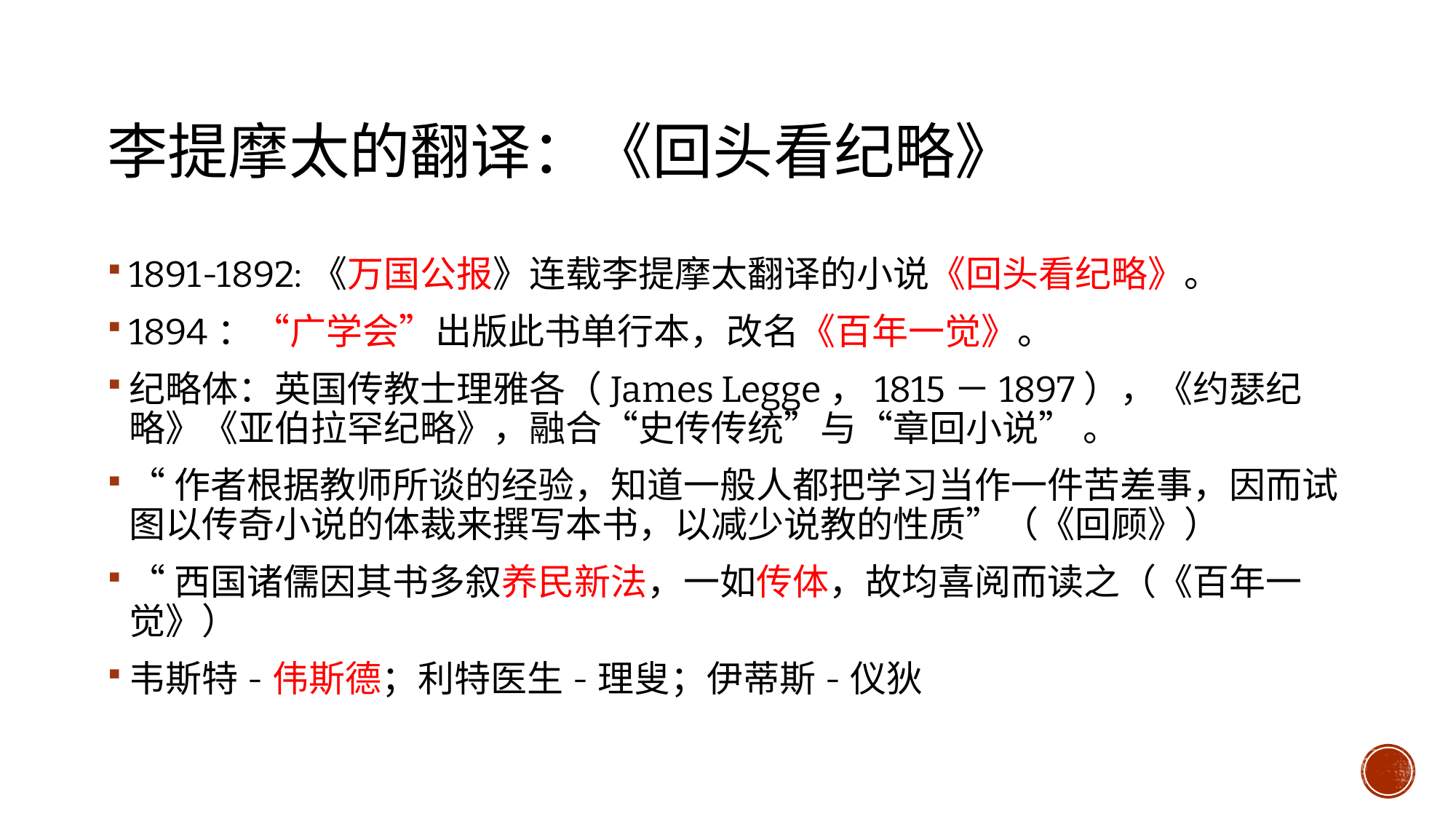

# 李提摩太的翻译：《回头看纪略》
1891-1892:《万国公报》连载李提摩太翻译的小说《回头看纪略》。
1894：“广学会”出版此书单行本，改名《百年一觉》。
纪略体：英国传教士理雅各（James Legge，1815－1897），《约瑟纪略》《亚伯拉罕纪略》，融合“史传传统”与“章回小说” 。
“作者根据教师所谈的经验，知道一般人都把学习当作一件苦差事，因而试图以传奇小说的体裁来撰写本书，以减少说教的性质”（《回顾》）
“西国诸儒因其书多叙养民新法，一如传体，故均喜阅而读之（《百年一觉》）
韦斯特-伟斯德；利特医生-理叟；伊蒂斯-仪狄